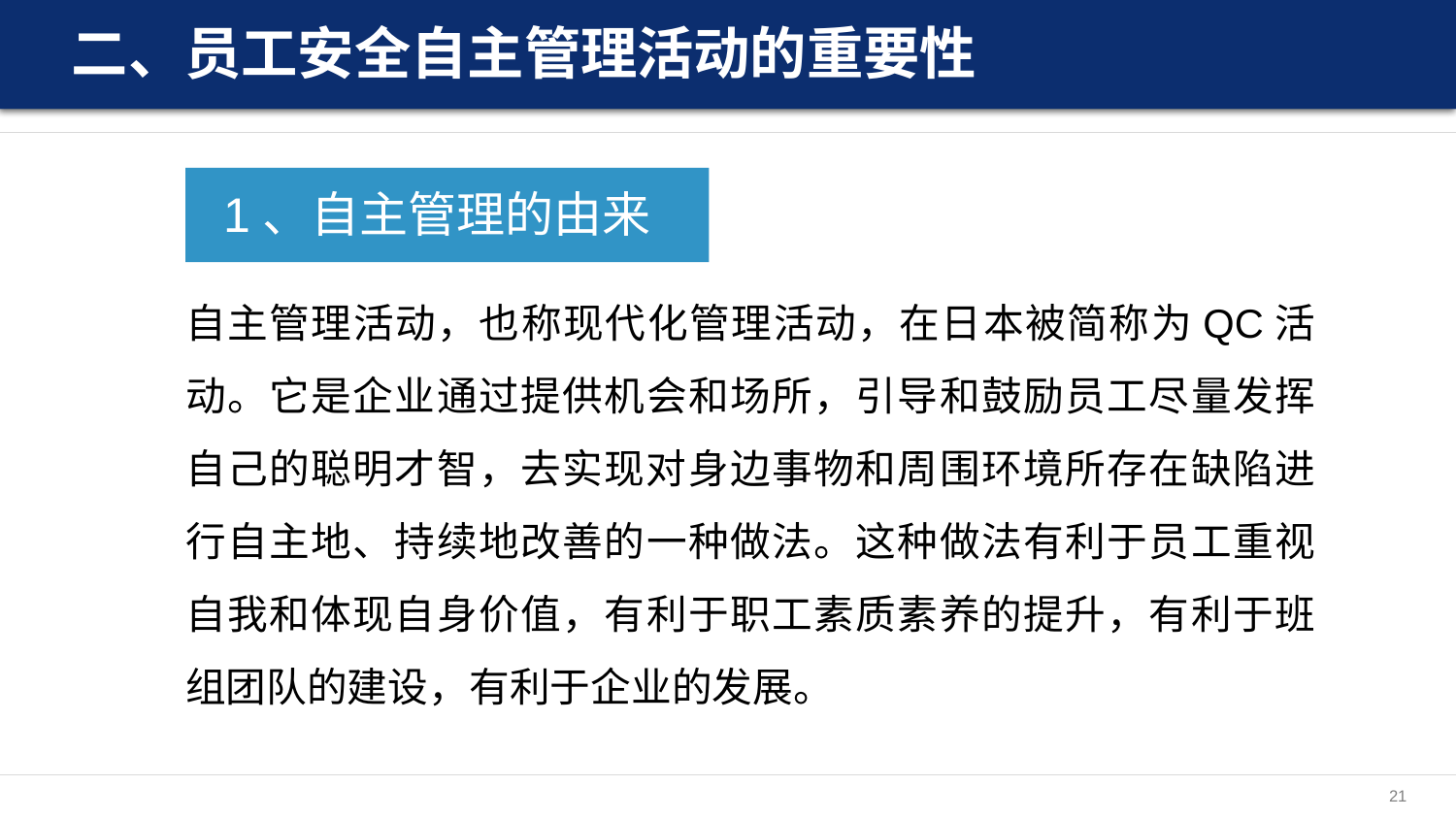

二、员工安全自主管理活动的重要性

1、自主管理的由来
自主管理活动，也称现代化管理活动，在日本被简称为QC活动。它是企业通过提供机会和场所，引导和鼓励员工尽量发挥自己的聪明才智，去实现对身边事物和周围环境所存在缺陷进行自主地、持续地改善的一种做法。这种做法有利于员工重视自我和体现自身价值，有利于职工素质素养的提升，有利于班组团队的建设，有利于企业的发展。
21